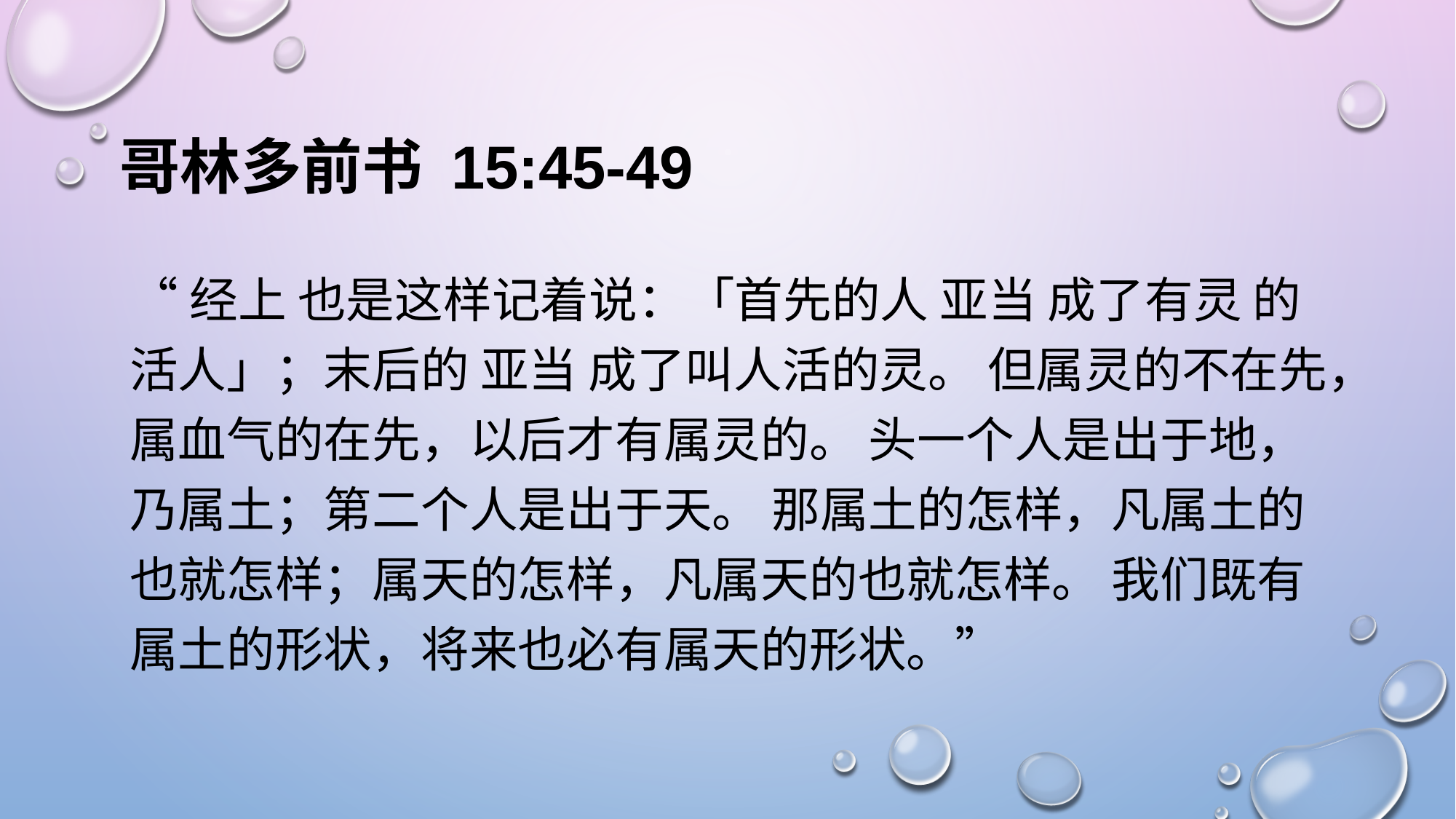

# 哥林多前书 15:45-49
“经上 也是这样记着说：「首先的人 亚当 成了有灵 的活人」；末后的 亚当 成了叫人活的灵。 但属灵的不在先，属血气的在先，以后才有属灵的。 头一个人是出于地，乃属土；第二个人是出于天。 那属土的怎样，凡属土的也就怎样；属天的怎样，凡属天的也就怎样。 我们既有属土的形状，将来也必有属天的形状。”